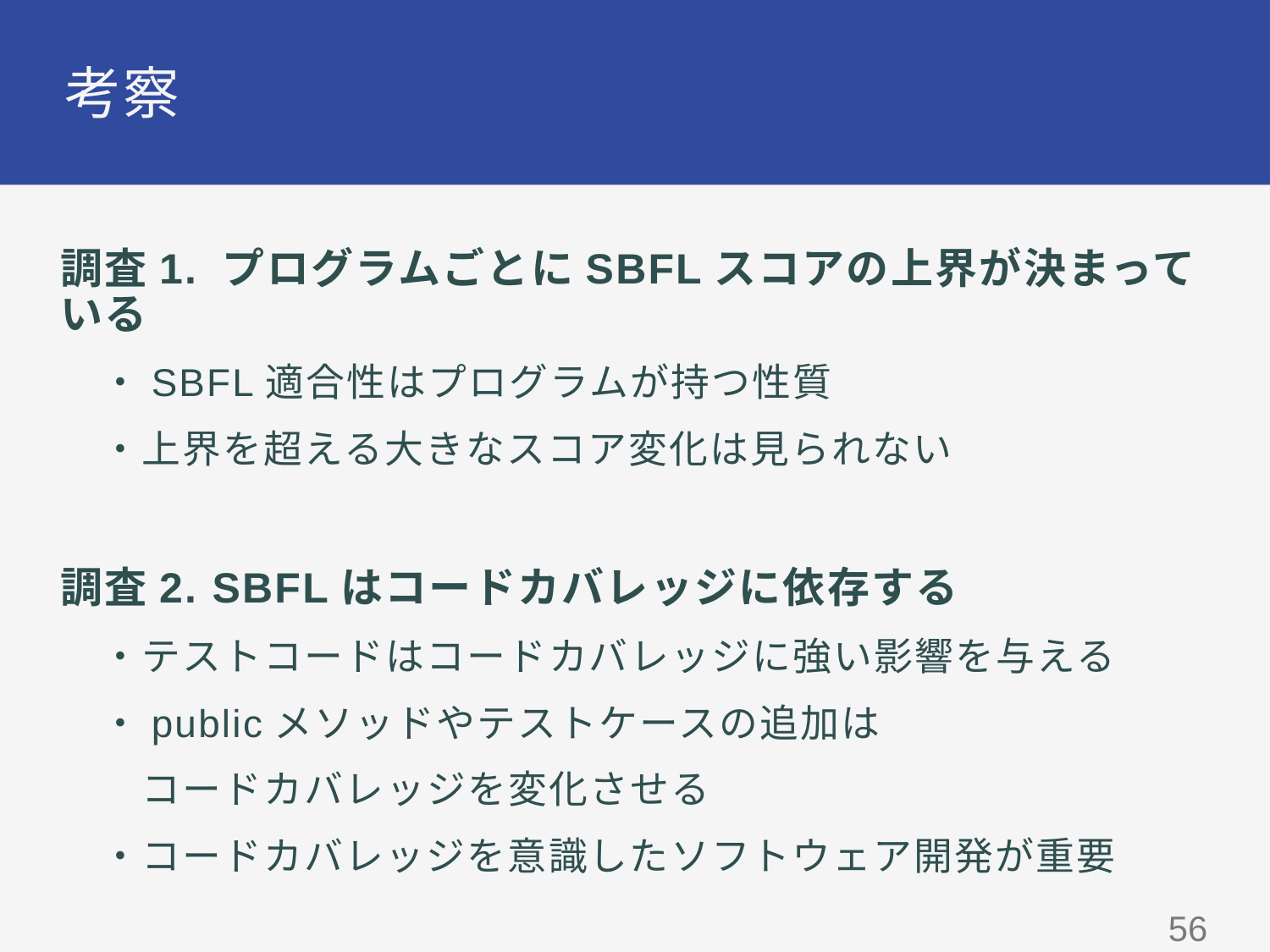

# 考察
調査1. プログラムごとにSBFLスコアの上界が決まっている
　・SBFL適合性はプログラムが持つ性質
　・上界を超える大きなスコア変化は見られない

調査2. SBFLはコードカバレッジに依存する
　・テストコードはコードカバレッジに強い影響を与える
　・publicメソッドやテストケースの追加は
　　コードカバレッジを変化させる
　・コードカバレッジを意識したソフトウェア開発が重要

56